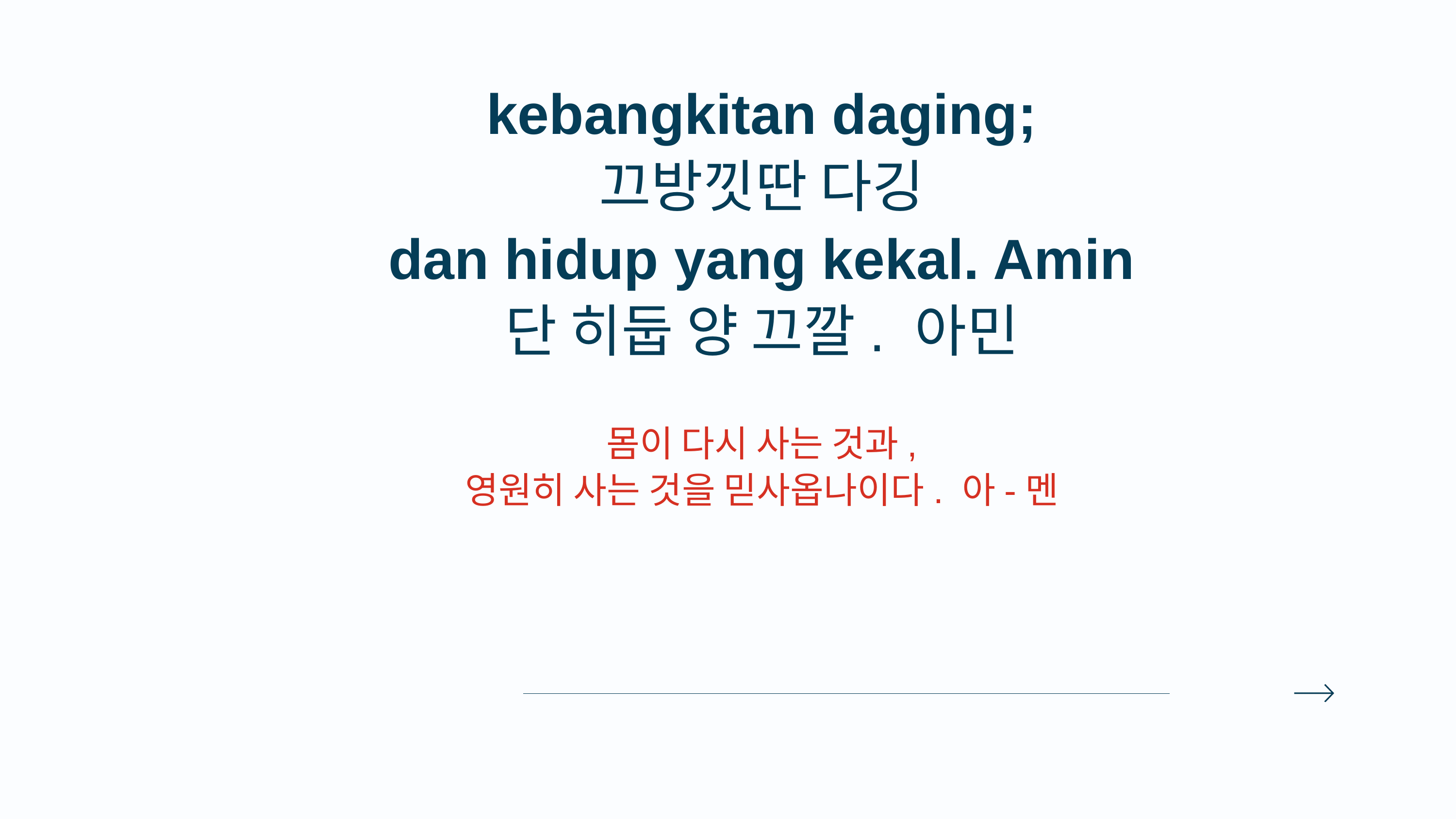

kebangkitan daging;
끄방낏딴 다깅
dan hidup yang kekal. Amin
단 히둡 양 끄깔. 아민

몸이 다시 사는 것과,
영원히 사는 것을 믿사옵나이다. 아-멘